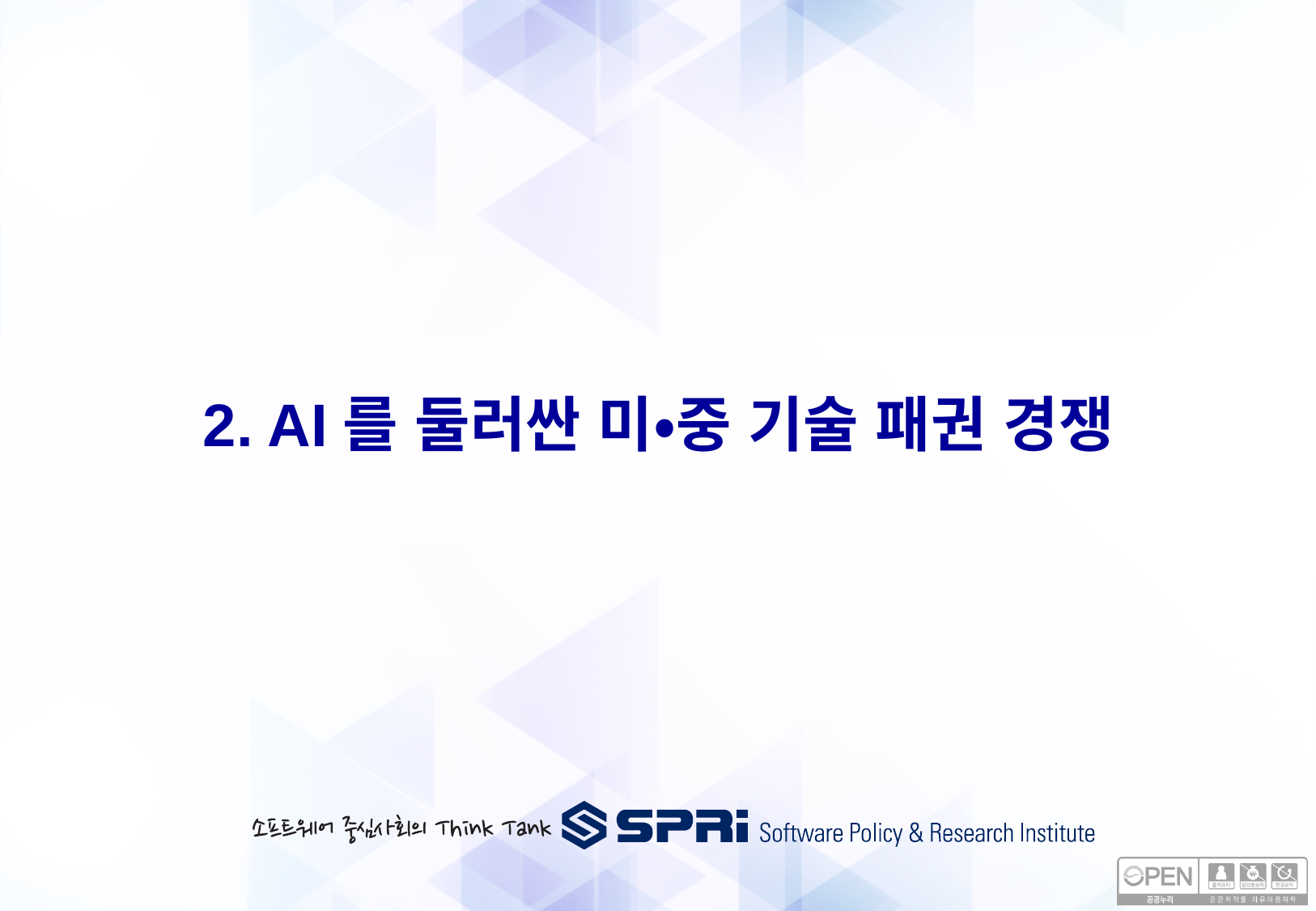

# 2. AI를 둘러싼 미•중 기술 패권 경쟁